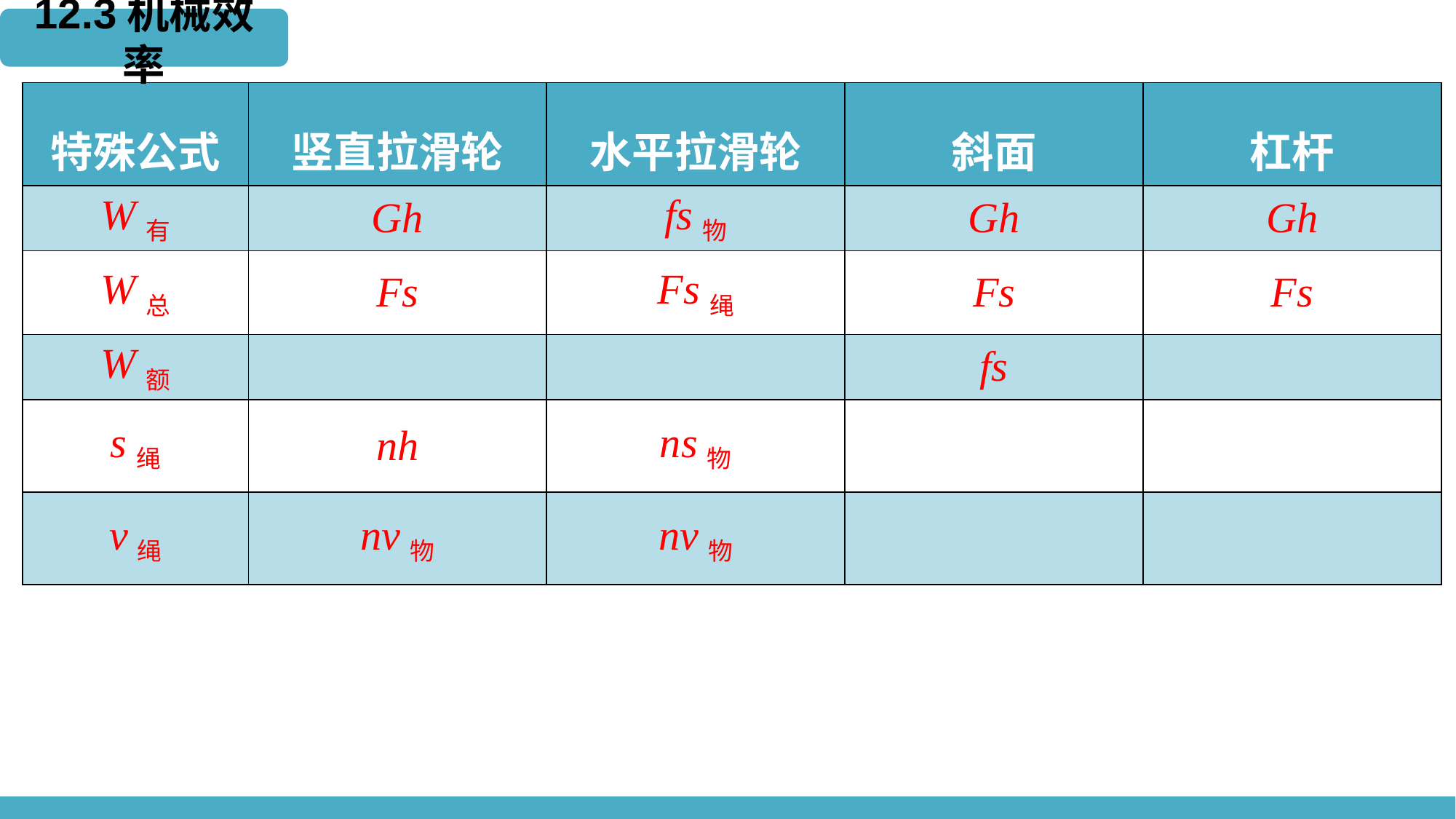

12.3机械效率
| 特殊公式 | 竖直拉滑轮 | 水平拉滑轮 | 斜面 | 杠杆 |
| --- | --- | --- | --- | --- |
| W有 | Gh | fs物 | Gh | Gh |
| W总 | Fs | Fs绳 | Fs | Fs |
| W额 |  |  | fs |  |
| s绳 | nh | ns物 |  |  |
| v绳 | nv物 | nv物 |  |  |